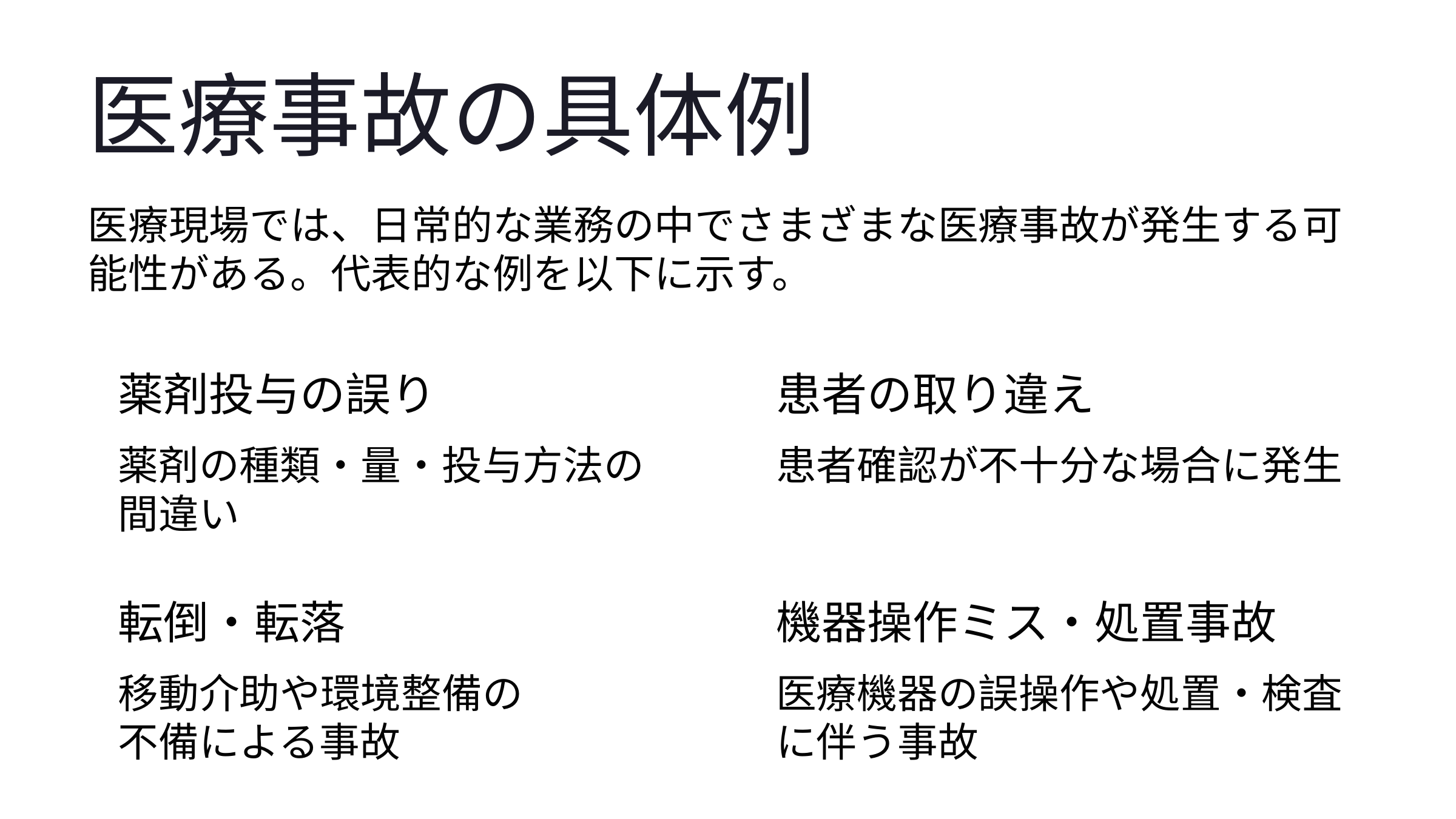

医療事故の具体例
医療現場では、日常的な業務の中でさまざまな医療事故が発生する可能性がある。代表的な例を以下に示す。
薬剤投与の誤り
患者の取り違え
薬剤の種類・量・投与方法の
間違い
患者確認が不十分な場合に発生
転倒・転落
機器操作ミス・処置事故
移動介助や環境整備の
不備による事故
医療機器の誤操作や処置・検査に伴う事故